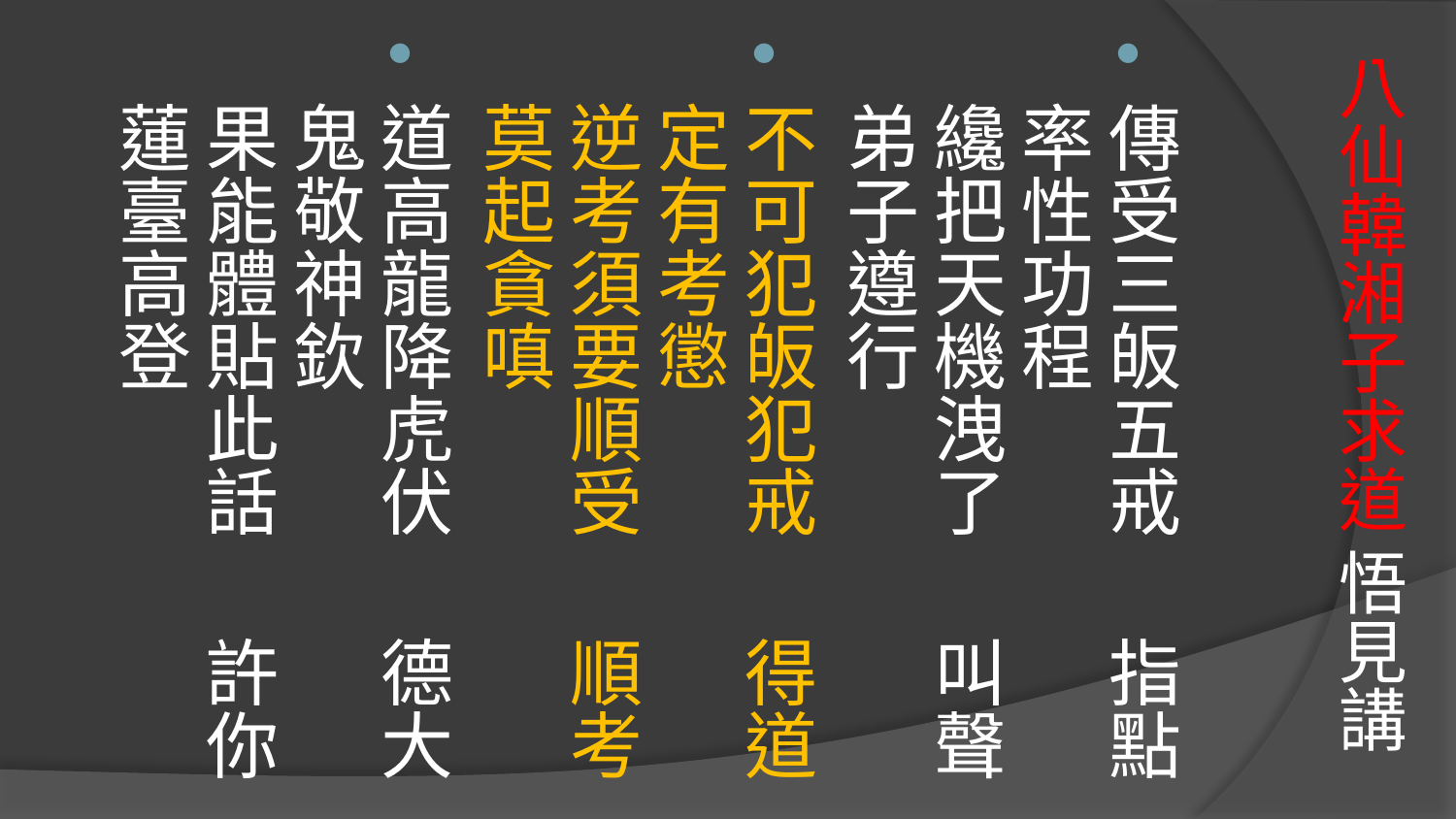

傳受三皈五戒      指點率性功程 
纔把天機洩了      叫聲弟子遵行
不可犯皈犯戒      得道定有考懲 
逆考須要順受      順考莫起貪嗔
道高龍降虎伏      德大鬼敬神欽 
果能體貼此話      許你蓮臺高登

# 八仙韓湘子求道 悟見講